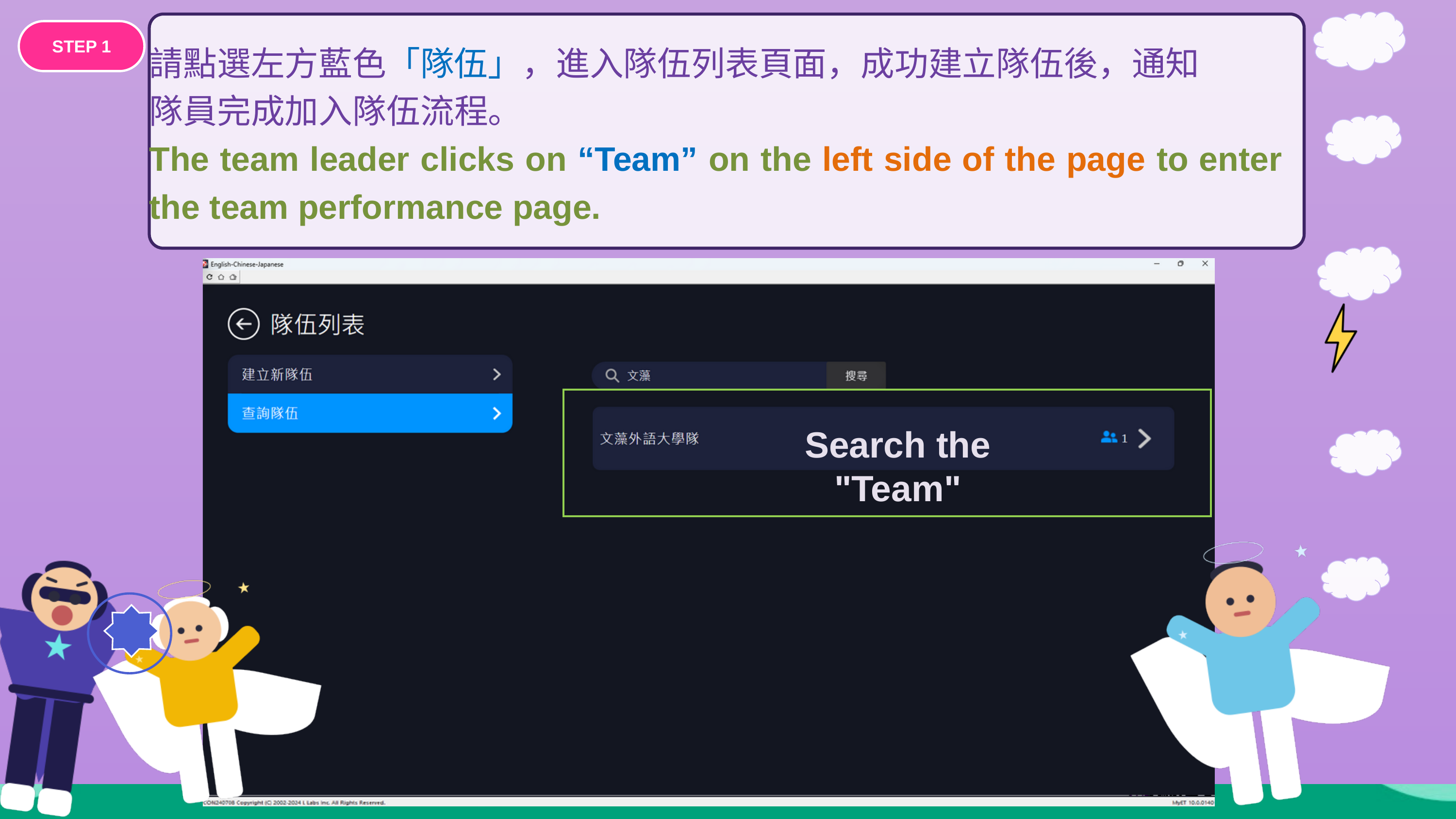

STEP 1
請點選左方藍色「隊伍」，進入隊伍列表頁面，成功建立隊伍後，通知
隊員完成加入隊伍流程。
The team leader clicks on “Team” on the left side of the page to enter the team performance page.

Search the "Team"